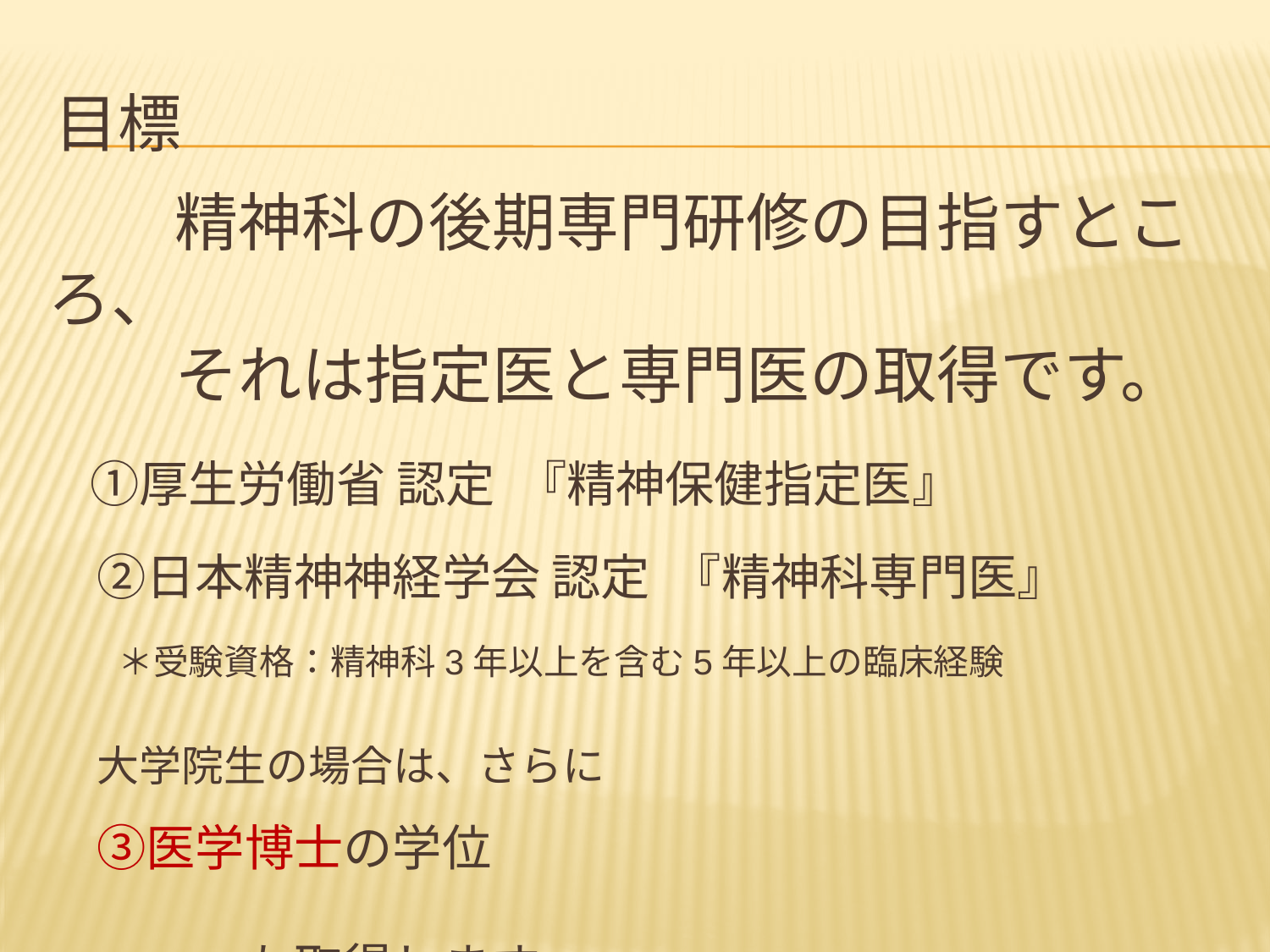

# 目標
　　精神科の後期専門研修の目指すところ、
　　それは指定医と専門医の取得です。

　①厚生労働省 認定  『精神保健指定医』

　②日本精神神経学会 認定  『精神科専門医』

　　＊受験資格：精神科3年以上を含む5年以上の臨床経験

　大学院生の場合は、さらに

　③医学博士の学位
　　　　　　　　　　　　　　　　　　　　　　　　　　　も取得します。